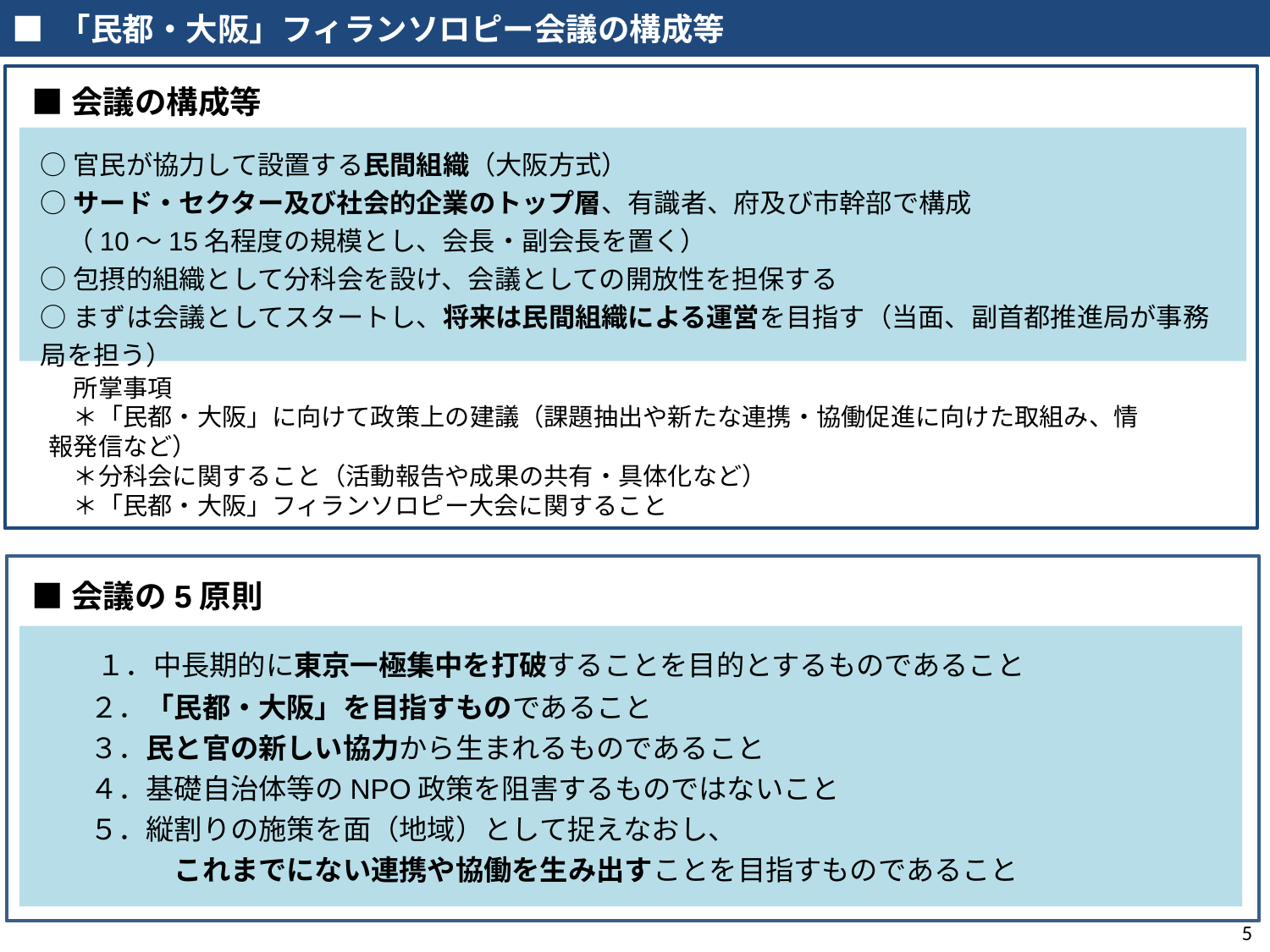

■ 「民都・大阪」フィランソロピー会議の構成等

■会議の構成等

○官民が協力して設置する民間組織（大阪方式）
○サード・セクター及び社会的企業のトップ層、有識者、府及び市幹部で構成
　（10～15名程度の規模とし、会長・副会長を置く）
○包摂的組織として分科会を設け、会議としての開放性を担保する
○まずは会議としてスタートし、将来は民間組織による運営を目指す（当面、副首都推進局が事務局を担う）
　所掌事項
　＊「民都・大阪」に向けて政策上の建議（課題抽出や新たな連携・協働促進に向けた取組み、情報発信など）
　＊分科会に関すること（活動報告や成果の共有・具体化など）
　＊「民都・大阪」フィランソロピー大会に関すること

■会議の5原則

　１．中長期的に東京一極集中を打破することを目的とするものであること
　２．「民都・大阪」を目指すものであること
　３．民と官の新しい協力から生まれるものであること
　４．基礎自治体等のNPO政策を阻害するものではないこと
　５．縦割りの施策を面（地域）として捉えなおし、
　　　　これまでにない連携や協働を生み出すことを目指すものであること
5